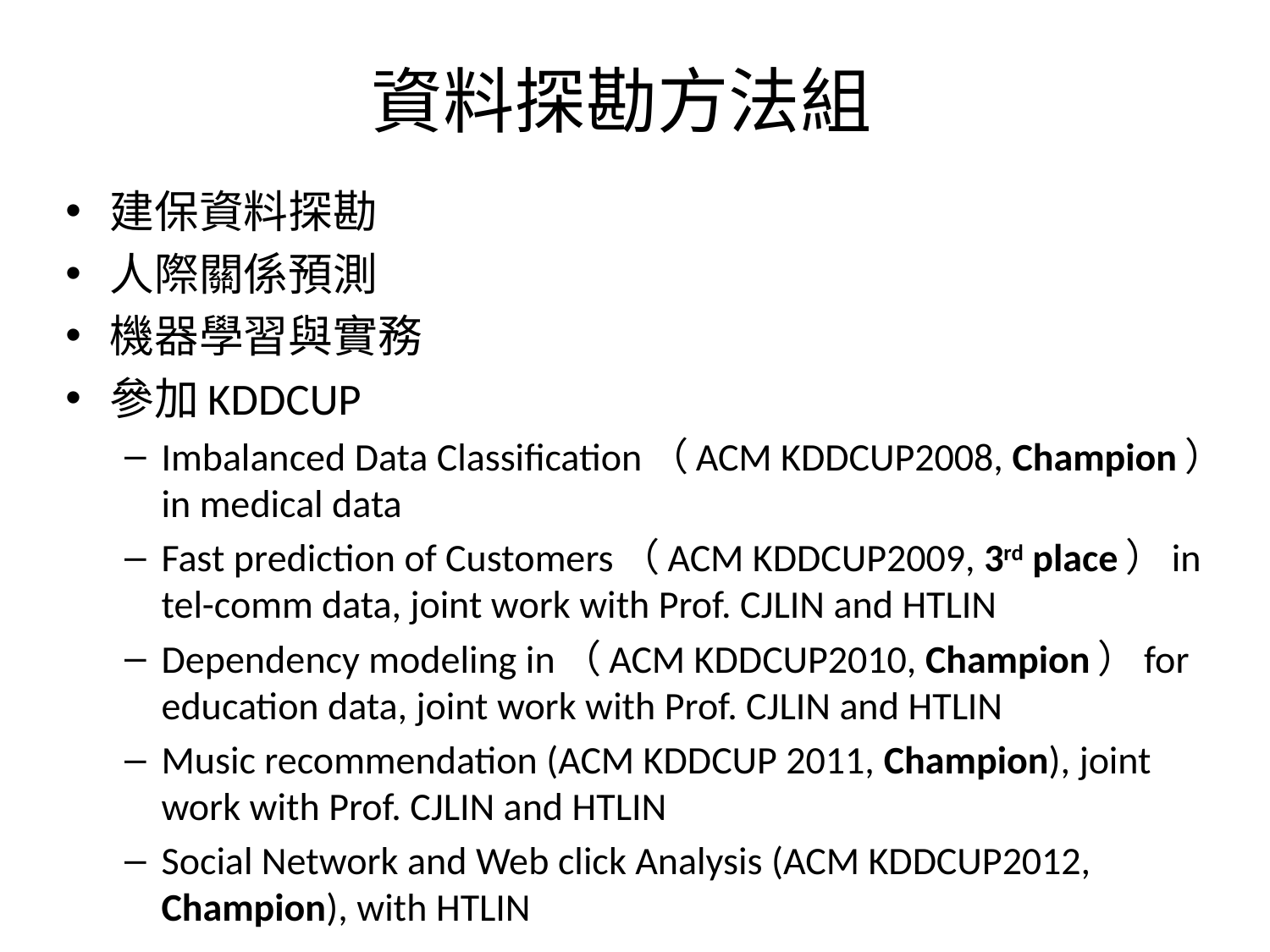

# 資料探勘方法組
建保資料探勘
人際關係預測
機器學習與實務
參加KDDCUP
Imbalanced Data Classification（ACM KDDCUP2008, Champion）in medical data
Fast prediction of Customers（ACM KDDCUP2009, 3rd place）in tel-comm data, joint work with Prof. CJLIN and HTLIN
Dependency modeling in（ACM KDDCUP2010, Champion）for education data, joint work with Prof. CJLIN and HTLIN
Music recommendation (ACM KDDCUP 2011, Champion), joint work with Prof. CJLIN and HTLIN
Social Network and Web click Analysis (ACM KDDCUP2012, Champion), with HTLIN